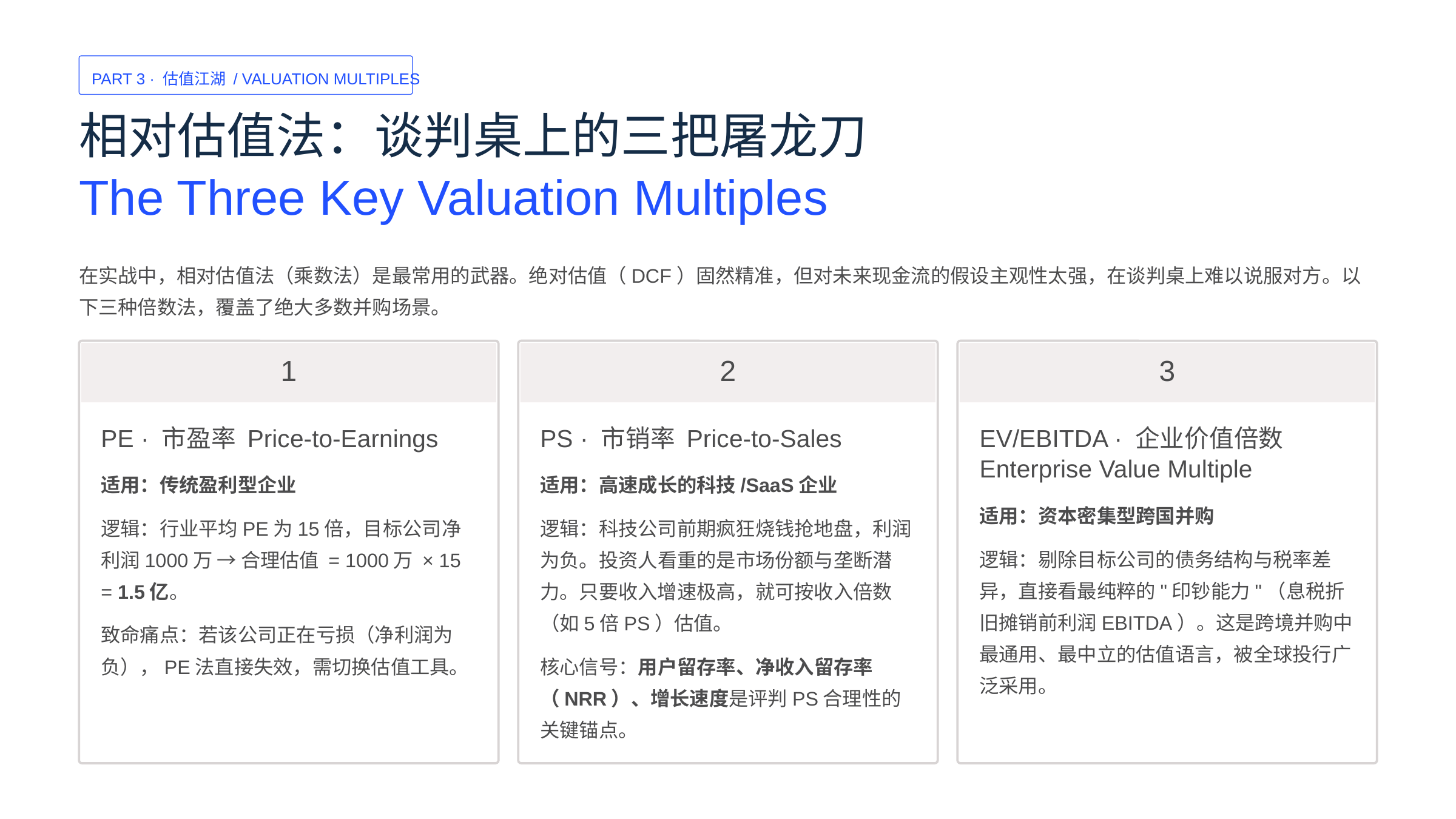

PART 3 · 估值江湖 / VALUATION MULTIPLES
相对估值法：谈判桌上的三把屠龙刀
The Three Key Valuation Multiples
在实战中，相对估值法（乘数法）是最常用的武器。绝对估值（DCF）固然精准，但对未来现金流的假设主观性太强，在谈判桌上难以说服对方。以下三种倍数法，覆盖了绝大多数并购场景。

1
2
3
PE · 市盈率 Price-to-Earnings
PS · 市销率 Price-to-Sales
EV/EBITDA · 企业价值倍数 Enterprise Value Multiple
适用：传统盈利型企业
适用：高速成长的科技/SaaS企业
适用：资本密集型跨国并购
逻辑：行业平均PE为15倍，目标公司净利润1000万 → 合理估值 = 1000万 × 15 = 1.5亿。
逻辑：科技公司前期疯狂烧钱抢地盘，利润为负。投资人看重的是市场份额与垄断潜力。只要收入增速极高，就可按收入倍数（如5倍PS）估值。
逻辑：剔除目标公司的债务结构与税率差异，直接看最纯粹的"印钞能力"（息税折旧摊销前利润EBITDA）。这是跨境并购中最通用、最中立的估值语言，被全球投行广泛采用。
致命痛点：若该公司正在亏损（净利润为负），PE法直接失效，需切换估值工具。
核心信号：用户留存率、净收入留存率（NRR）、增长速度是评判PS合理性的关键锚点。